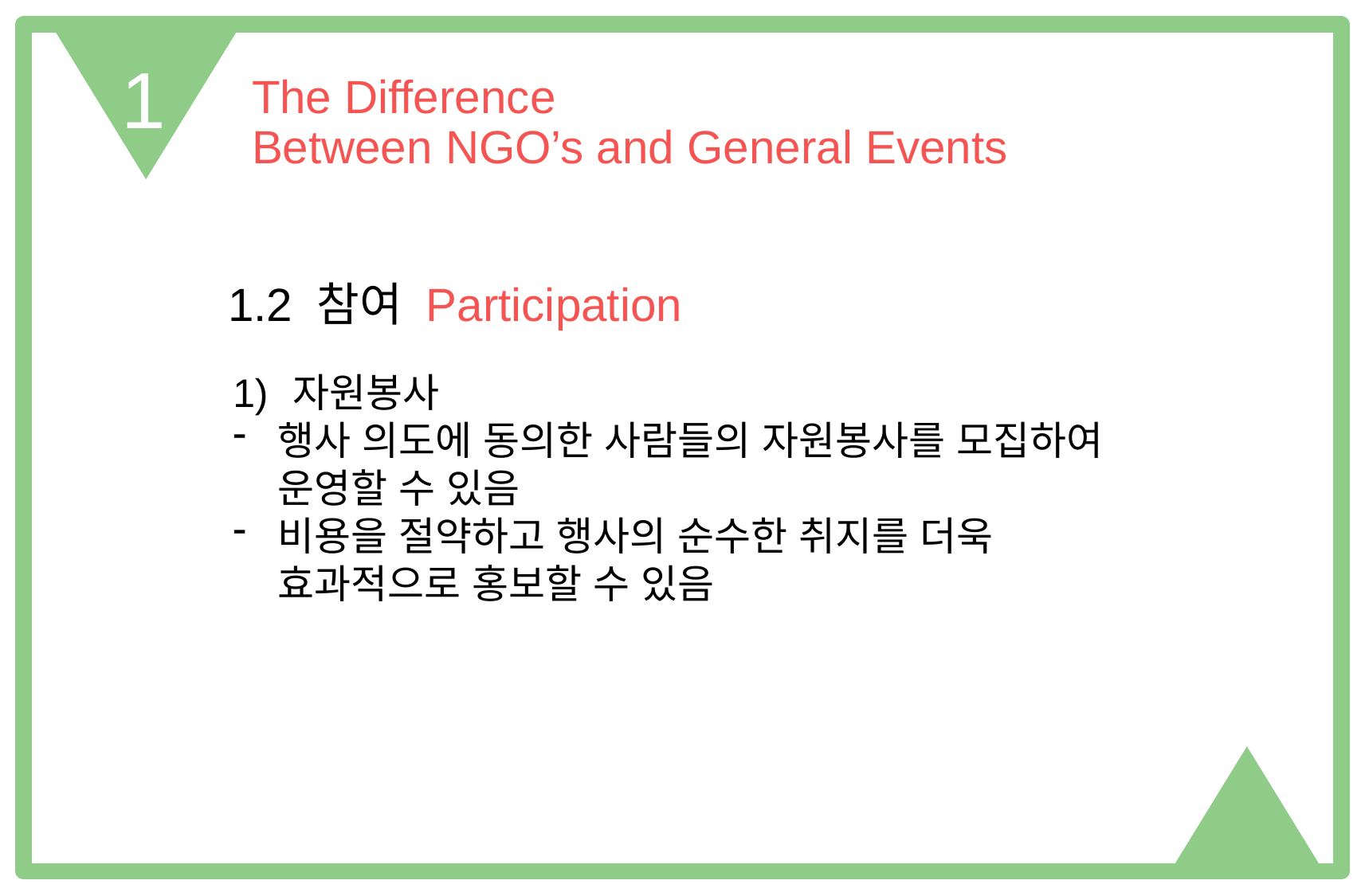

1
The Difference
Between NGO’s and General Events
1.2 참여 Participation
자원봉사
행사 의도에 동의한 사람들의 자원봉사를 모집하여 운영할 수 있음
비용을 절약하고 행사의 순수한 취지를 더욱 효과적으로 홍보할 수 있음